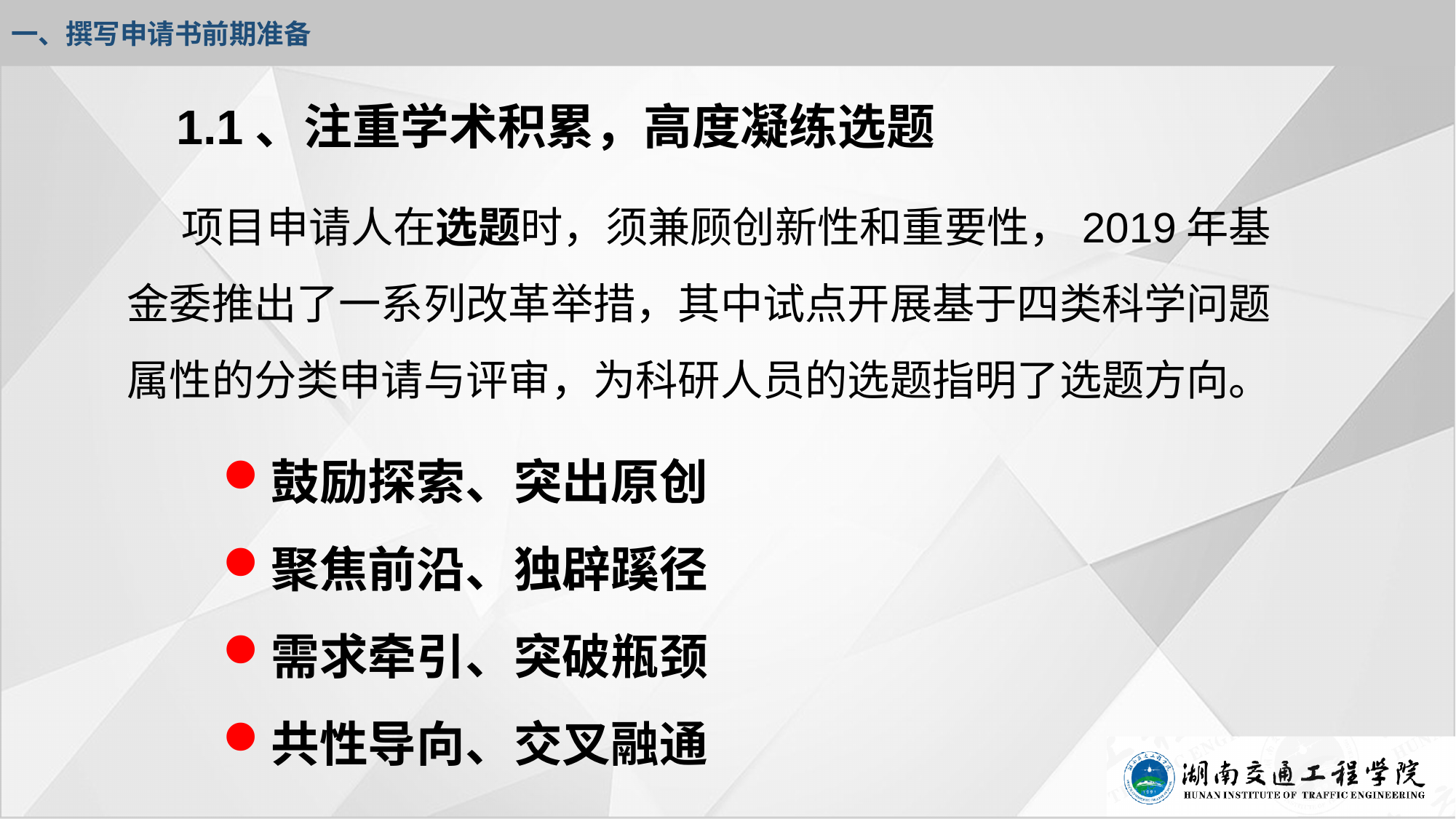

一、撰写申请书前期准备
# 1.1、注重学术积累，高度凝练选题
项目申请人在选题时，须兼顾创新性和重要性，2019年基金委推出了一系列改革举措，其中试点开展基于四类科学问题属性的分类申请与评审，为科研人员的选题指明了选题方向。
鼓励探索、突出原创
聚焦前沿、独辟蹊径
需求牵引、突破瓶颈
共性导向、交叉融通